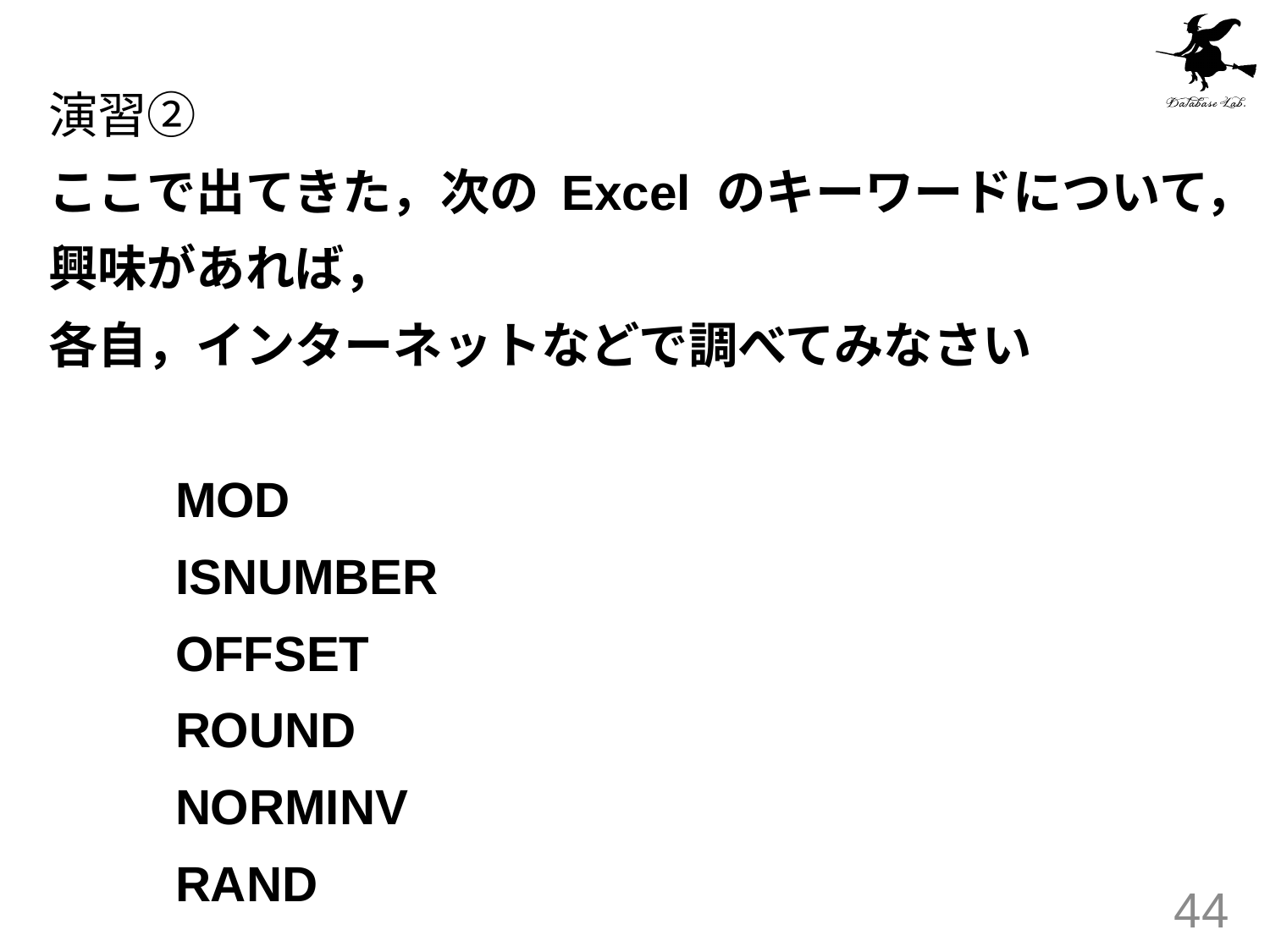

演習②
ここで出てきた，次の Excel のキーワードについて，
興味があれば，
各自，インターネットなどで調べてみなさい

	MOD
	ISNUMBER
	OFFSET
	ROUND
	NORMINV
	RAND

44